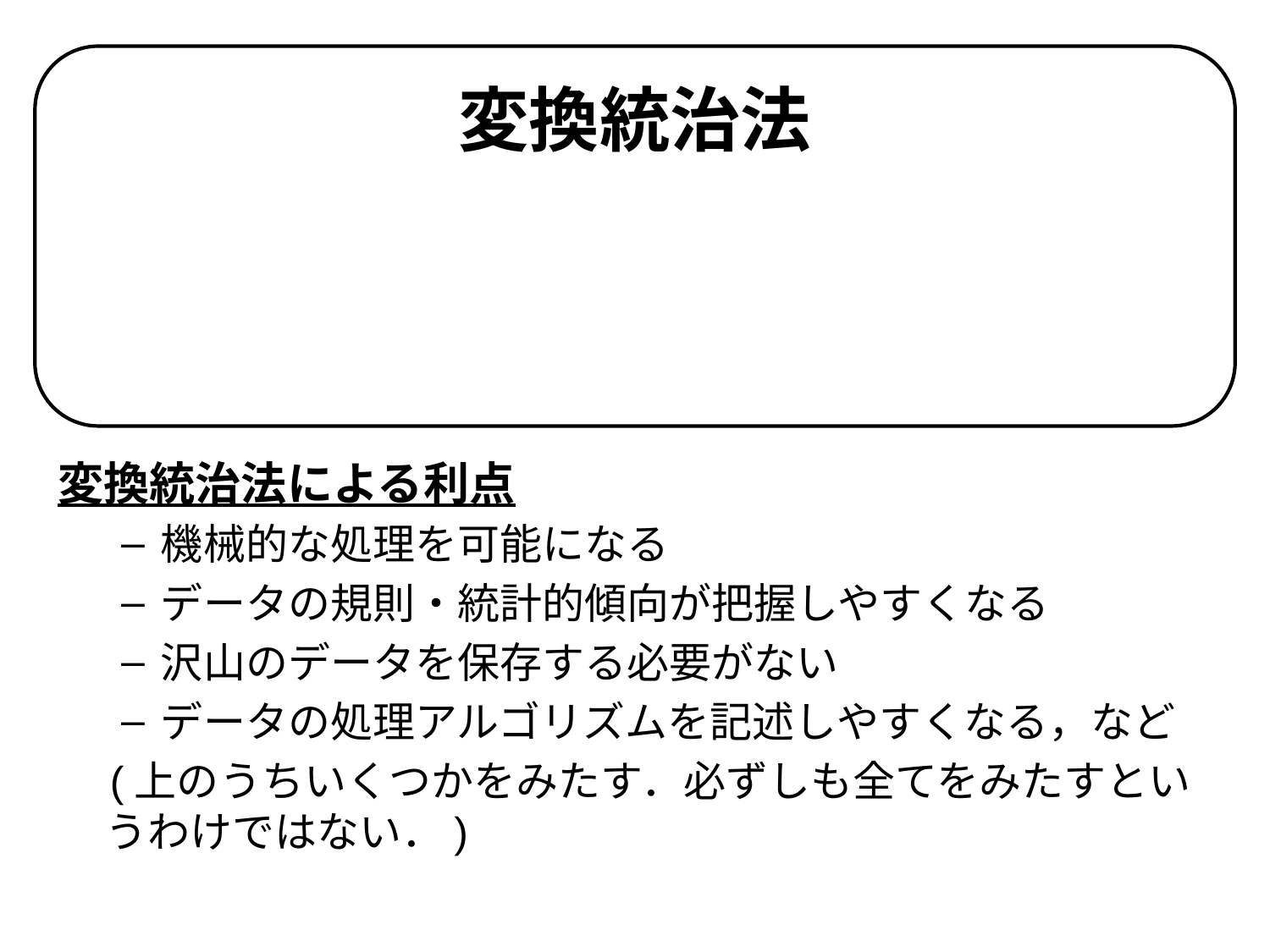

# 変換統治法

変換統治法による利点
機械的な処理を可能になる
データの規則・統計的傾向が把握しやすくなる
沢山のデータを保存する必要がない
データの処理アルゴリズムを記述しやすくなる，など
　(上のうちいくつかをみたす．必ずしも全てをみたすというわけではない．)